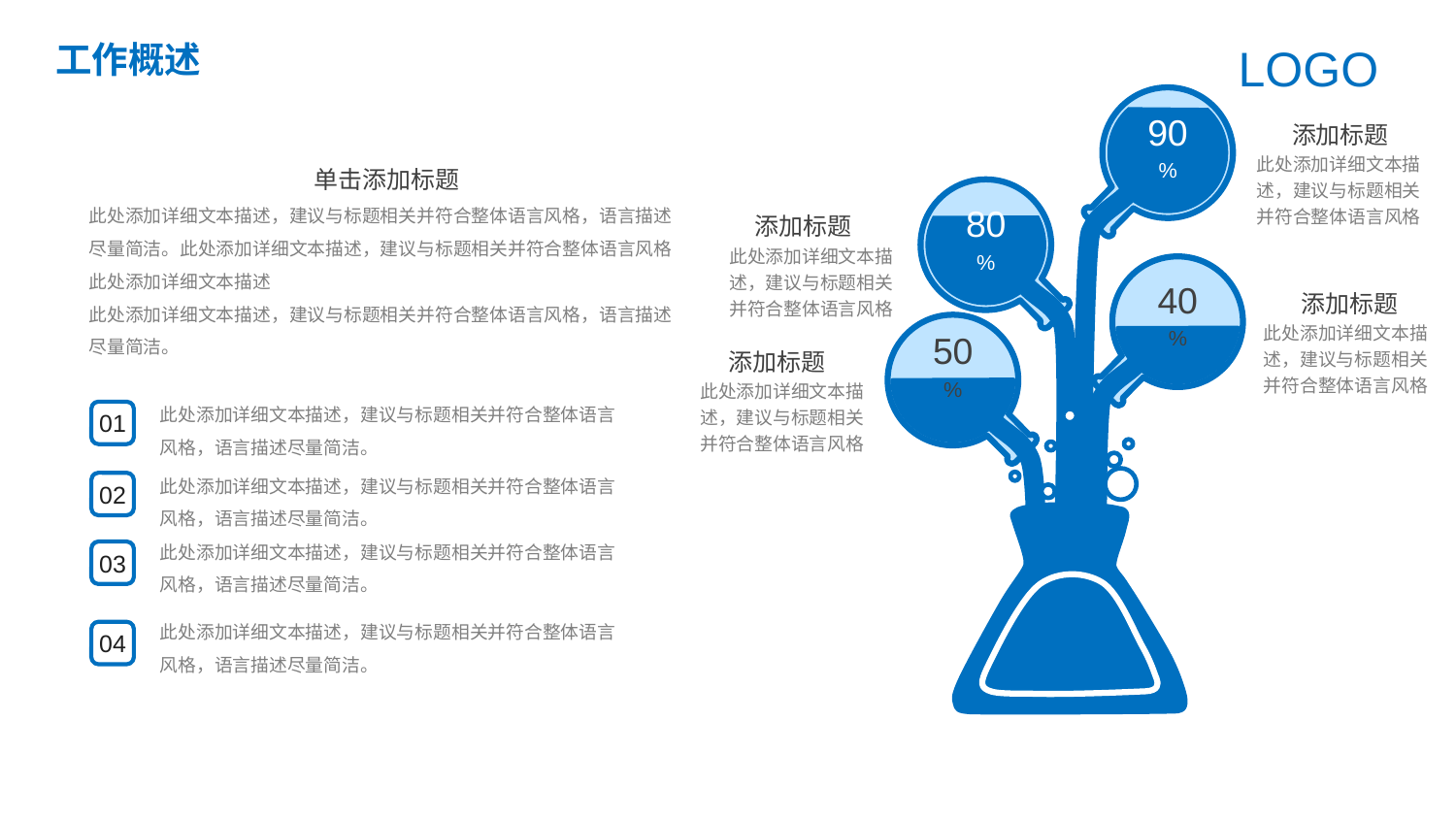

工作概述
LOGO

90%

添加标题
此处添加详细文本描述，建议与标题相关并符合整体语言风格
单击添加标题
此处添加详细文本描述，建议与标题相关并符合整体语言风格，语言描述尽量简洁。此处添加详细文本描述，建议与标题相关并符合整体语言风格此处添加详细文本描述
此处添加详细文本描述，建议与标题相关并符合整体语言风格，语言描述尽量简洁。

80%

添加标题
此处添加详细文本描述，建议与标题相关并符合整体语言风格

40%

添加标题
此处添加详细文本描述，建议与标题相关并符合整体语言风格

50%

添加标题
此处添加详细文本描述，建议与标题相关并符合整体语言风格
此处添加详细文本描述，建议与标题相关并符合整体语言风格，语言描述尽量简洁。
01

此处添加详细文本描述，建议与标题相关并符合整体语言风格，语言描述尽量简洁。
02

此处添加详细文本描述，建议与标题相关并符合整体语言风格，语言描述尽量简洁。
03

此处添加详细文本描述，建议与标题相关并符合整体语言风格，语言描述尽量简洁。
04